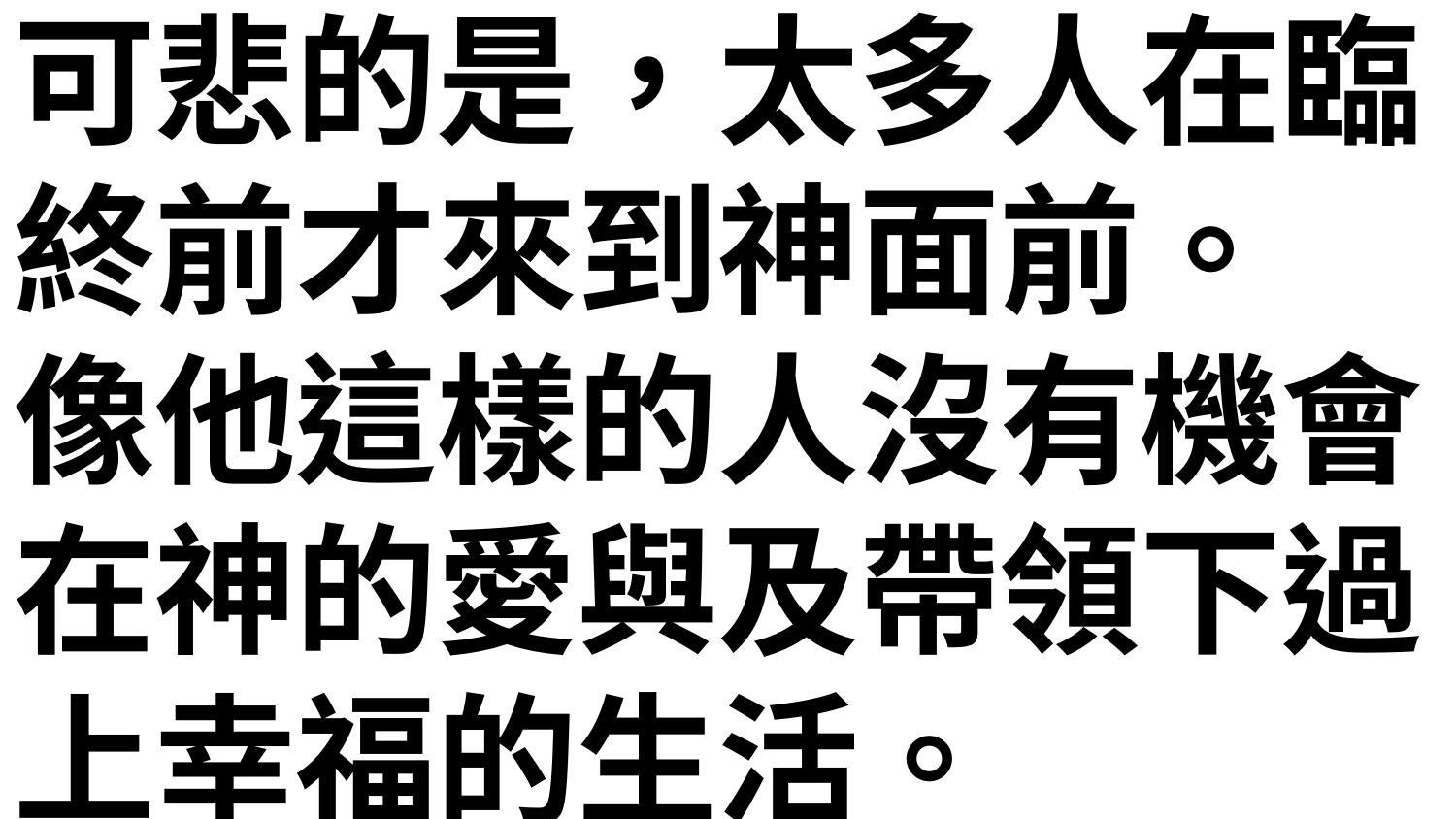

可悲的是，太多人在臨終前才來到神面前。 像他這樣的人沒有機會在神的愛與及帶領下過上幸福的生活。